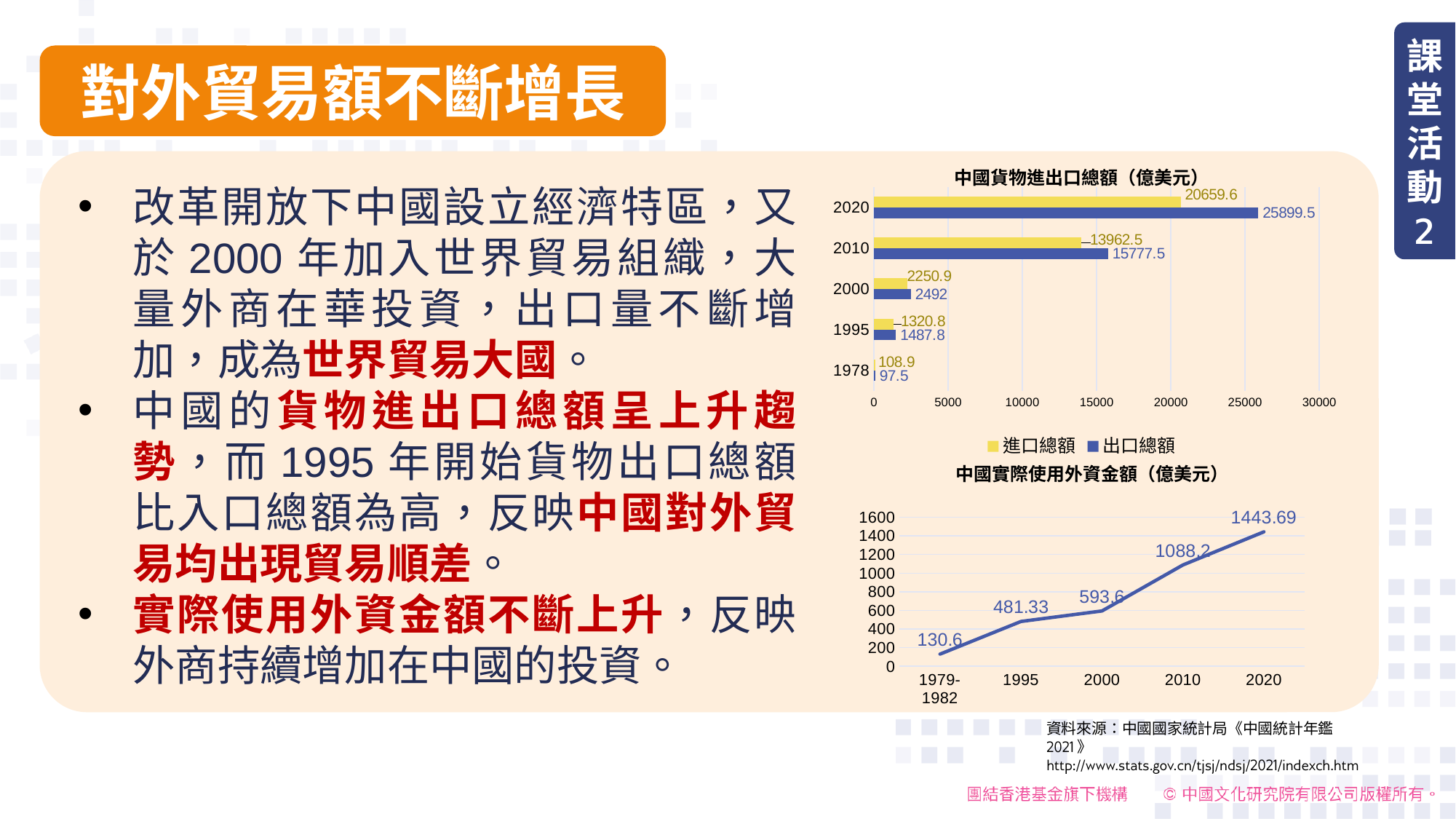

課堂活動
2
對外貿易額不斷增長

### Chart: 中國貨物進出口總額（億美元）

| Category | 出口總額 | 進口總額 |
|---|---|---|
| 1978 | 97.5 | 108.9 |
| 1995 | 1487.8 | 1320.8 |
| 2000 | 2492.0 | 2250.9 |
| 2010 | 15777.5 | 13962.5 |
| 2020 | 25899.5 | 20659.6 |

改革開放下中國設立經濟特區，又於2000年加入世界貿易組織，大量外商在華投資，出口量不斷增加，成為世界貿易大國。
中國的貨物進出口總額呈上升趨勢，而1995年開始貨物出口總額比入口總額為高，反映中國對外貿易均出現貿易順差。
實際使用外資金額不斷上升，反映外商持續增加在中國的投資。

### Chart: 中國實際使用外資金額（億美元）

| Category | 欄1 |
|---|---|
| 1979-1982 | 130.6 |
| 1995 | 481.33 |
| 2000 | 593.6 |
| 2010 | 1088.2 |
| 2020 | 1443.69 |
資料來源：中國國家統計局《中國統計年鑑2021》
http://www.stats.gov.cn/tjsj/ndsj/2021/indexch.htm